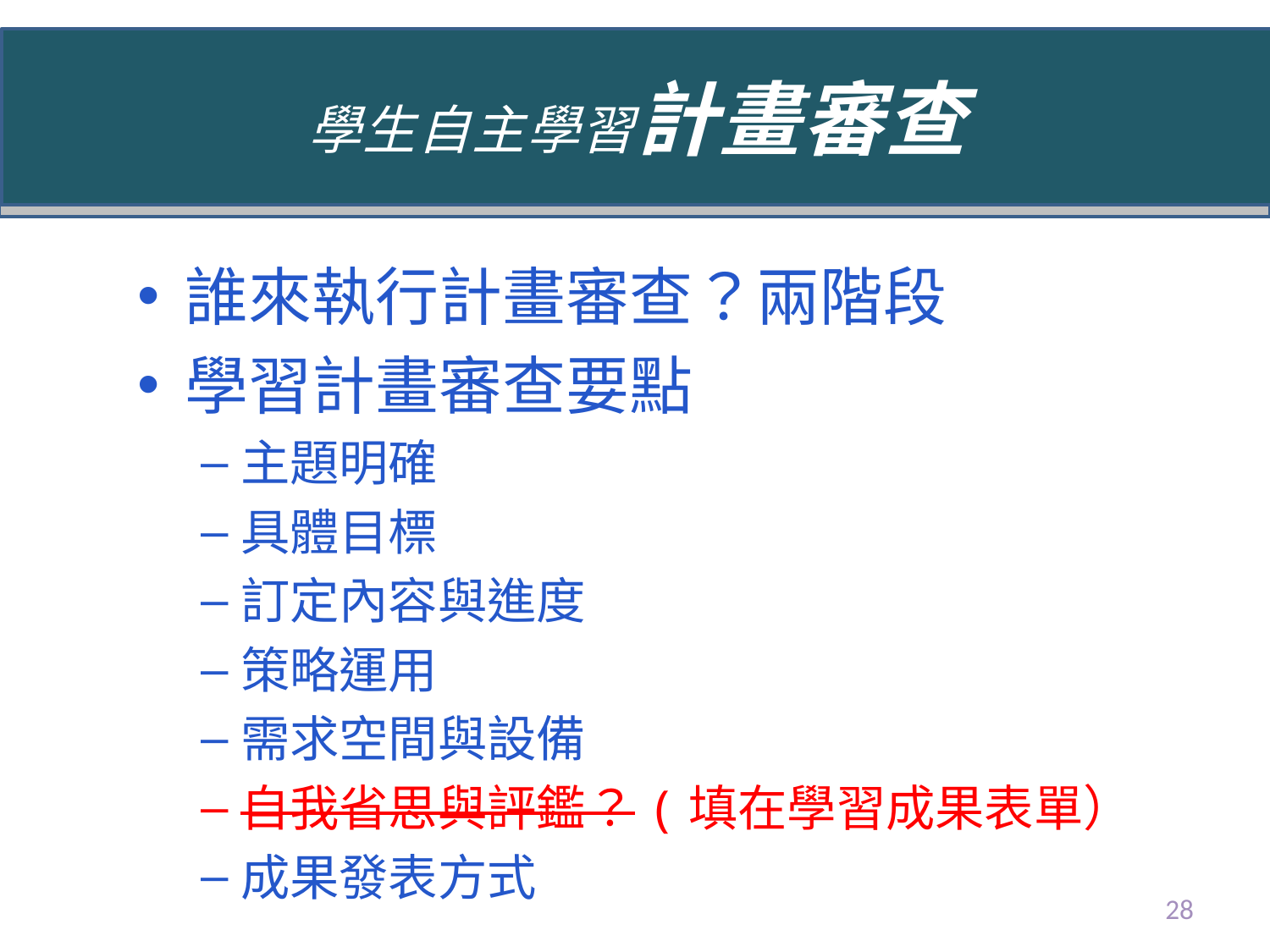

學生自主學習計畫審查

誰來執行計畫審查？兩階段
學習計畫審查要點
主題明確
具體目標
訂定內容與進度
策略運用
需求空間與設備
自我省思與評鑑？(填在學習成果表單）
成果發表方式

28